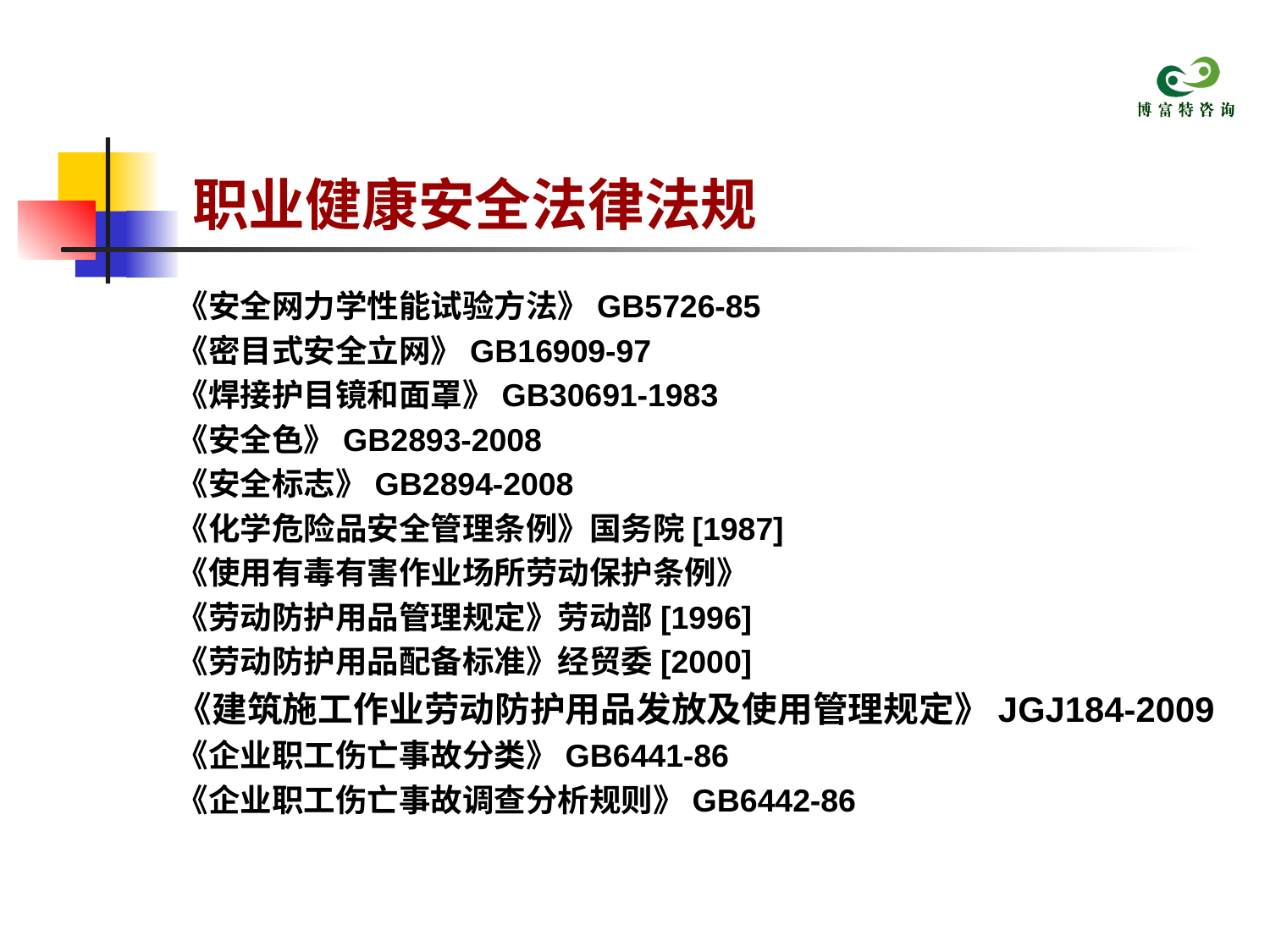

# 职业健康安全法律法规
《安全网力学性能试验方法》GB5726-85
《密目式安全立网》GB16909-97
《焊接护目镜和面罩》GB30691-1983
《安全色》GB2893-2008
《安全标志》GB2894-2008
《化学危险品安全管理条例》国务院[1987]
《使用有毒有害作业场所劳动保护条例》
《劳动防护用品管理规定》劳动部[1996]
《劳动防护用品配备标准》经贸委[2000]
《建筑施工作业劳动防护用品发放及使用管理规定》JGJ184-2009
《企业职工伤亡事故分类》GB6441-86
《企业职工伤亡事故调查分析规则》GB6442-86

176